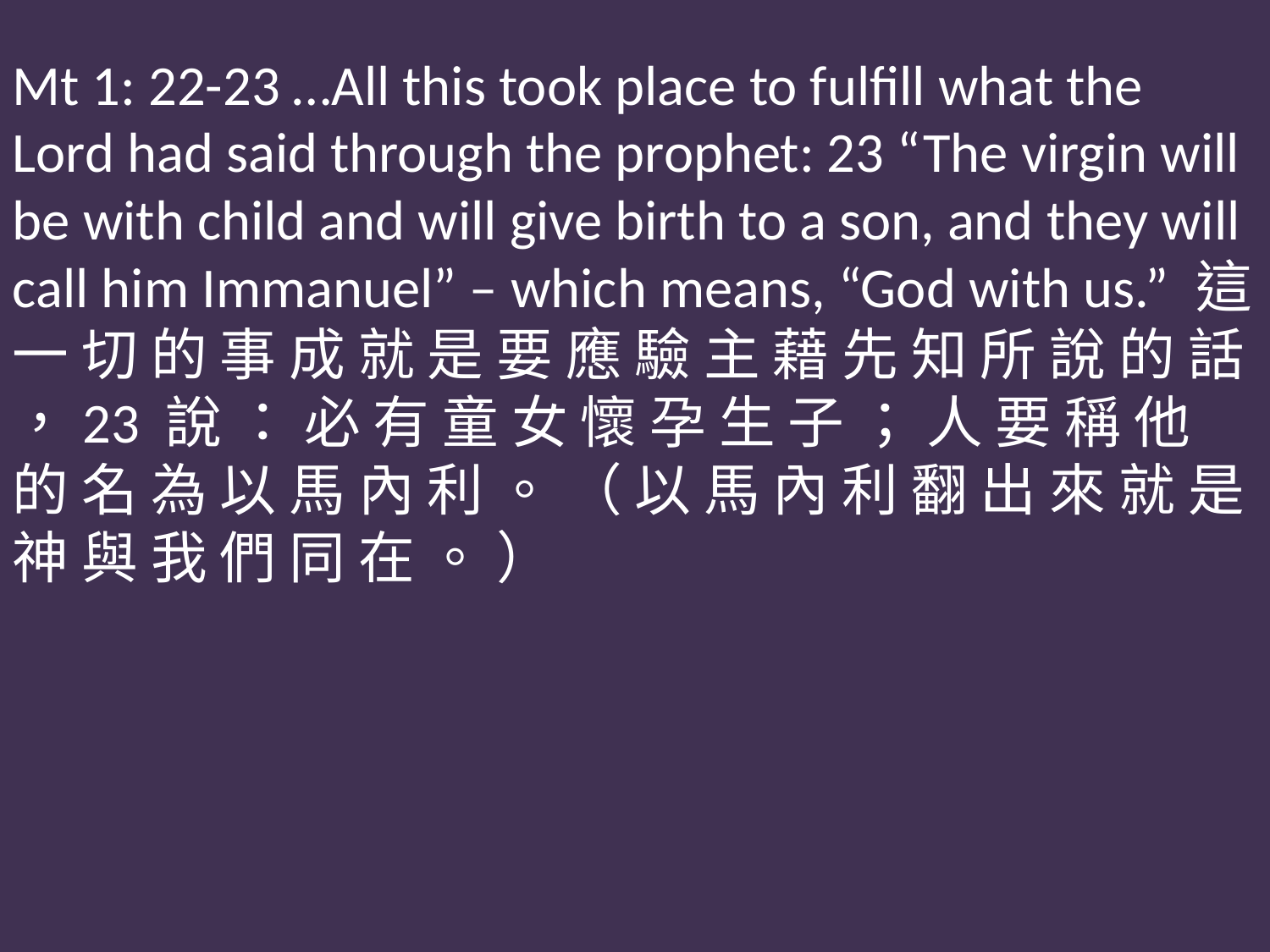

Mt 1: 22-23 …All this took place to fulfill what the Lord had said through the prophet: 23 “The virgin will be with child and will give birth to a son, and they will call him Immanuel” – which means, “God with us.” 這 一 切 的 事 成 就 是 要 應 驗 主 藉 先 知 所 說 的 話 ，23 說 ： 必 有 童 女 懷 孕 生 子 ； 人 要 稱 他 的 名 為 以 馬 內 利 。 （ 以 馬 內 利 翻 出 來 就 是 神 與 我 們 同 在 。 ）